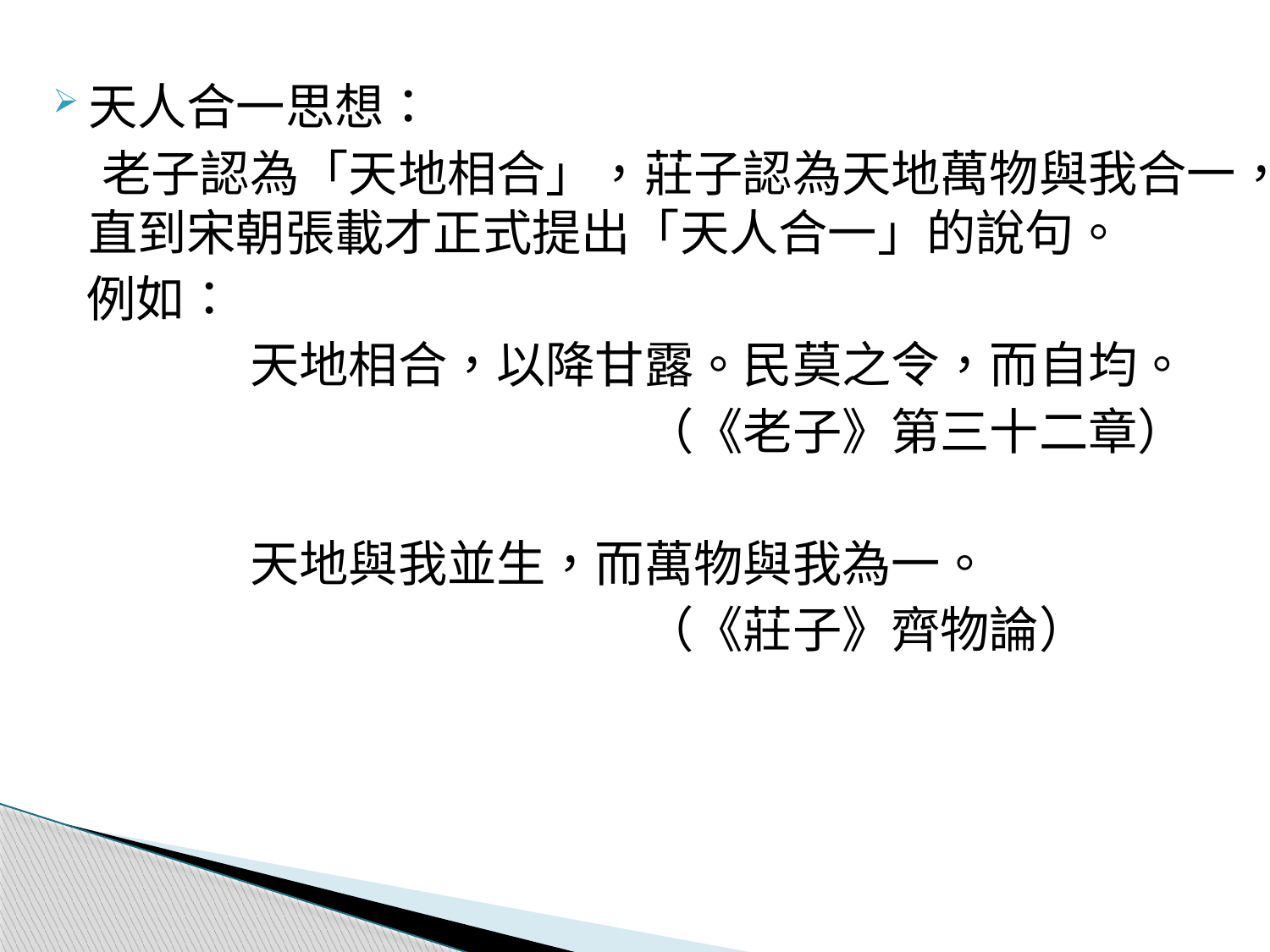

天人合一思想：
　老子認為「天地相合」，莊子認為天地萬物與我合一，直到宋朝張載才正式提出「天人合一」的說句。
  例如：
　　　　天地相合，以降甘露。民莫之令，而自均。
　　　　　　　　　　　　（《老子》第三十二章）

　　　　天地與我並生，而萬物與我為一。
　　　　　　　　　　　　（《莊子》齊物論）